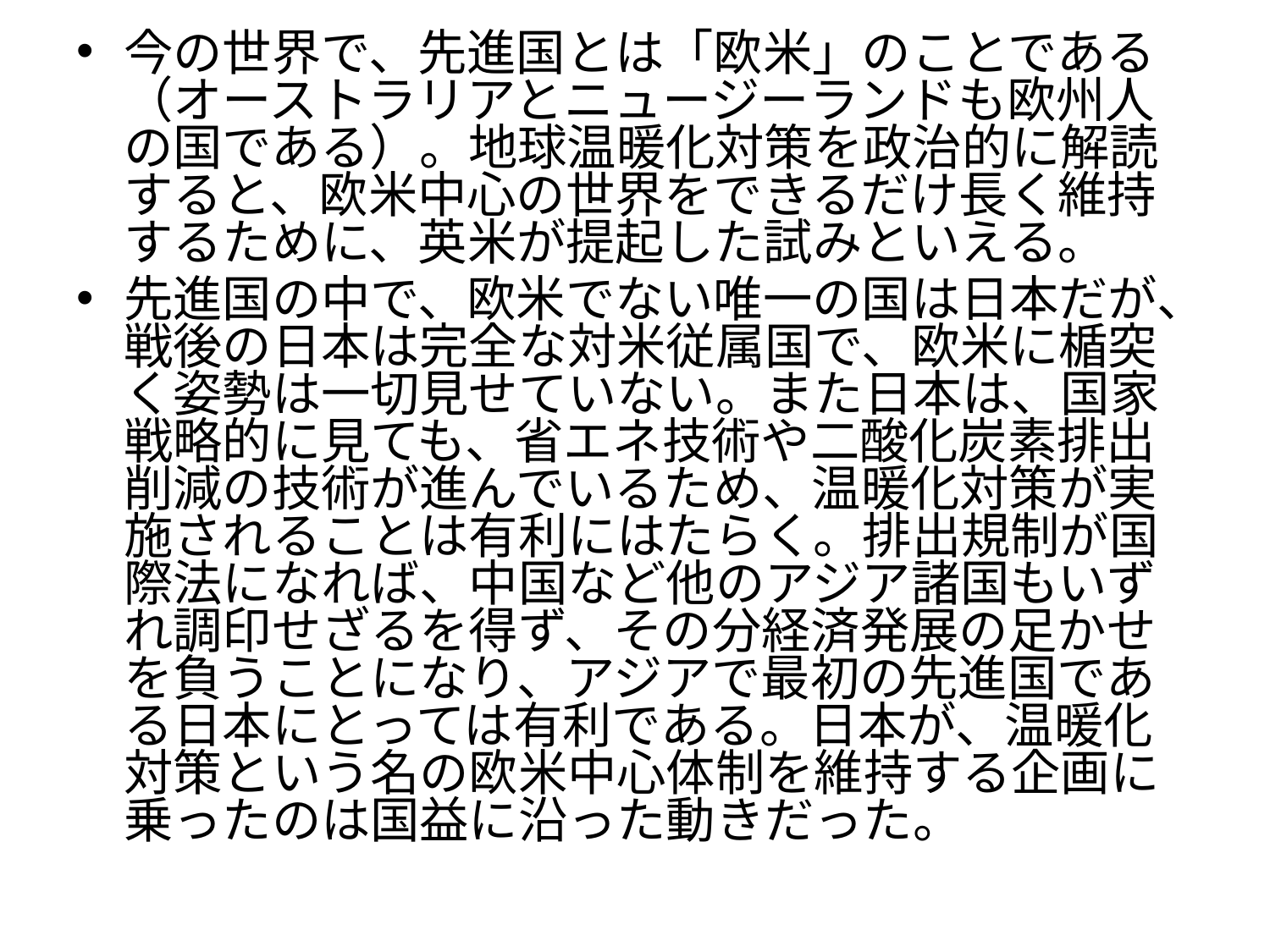

今の世界で、先進国とは「欧米」のことである（オーストラリアとニュージーランドも欧州人の国である）。地球温暖化対策を政治的に解読すると、欧米中心の世界をできるだけ長く維持するために、英米が提起した試みといえる。
先進国の中で、欧米でない唯一の国は日本だが、戦後の日本は完全な対米従属国で、欧米に楯突く姿勢は一切見せていない。また日本は、国家戦略的に見ても、省エネ技術や二酸化炭素排出削減の技術が進んでいるため、温暖化対策が実施されることは有利にはたらく。排出規制が国際法になれば、中国など他のアジア諸国もいずれ調印せざるを得ず、その分経済発展の足かせを負うことになり、アジアで最初の先進国である日本にとっては有利である。日本が、温暖化対策という名の欧米中心体制を維持する企画に乗ったのは国益に沿った動きだった。